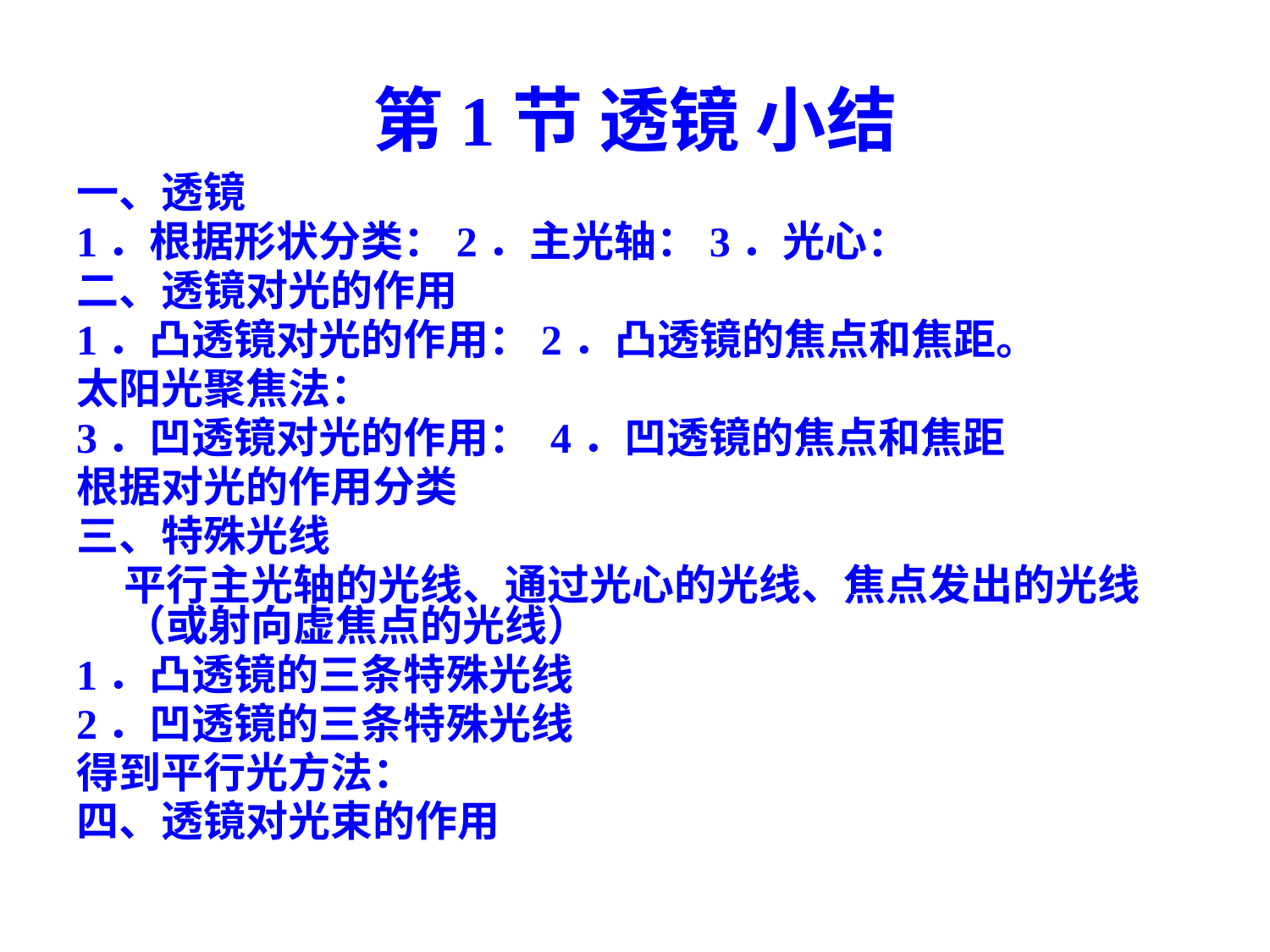

# 第1节 透镜 小结
一、透镜
1．根据形状分类：2．主光轴：3．光心：
二、透镜对光的作用
1．凸透镜对光的作用：2．凸透镜的焦点和焦距。
太阳光聚焦法：
3．凹透镜对光的作用： 4．凹透镜的焦点和焦距
根据对光的作用分类
三、特殊光线
平行主光轴的光线、通过光心的光线、焦点发出的光线（或射向虚焦点的光线）
1．凸透镜的三条特殊光线
2．凹透镜的三条特殊光线
得到平行光方法：
四、透镜对光束的作用